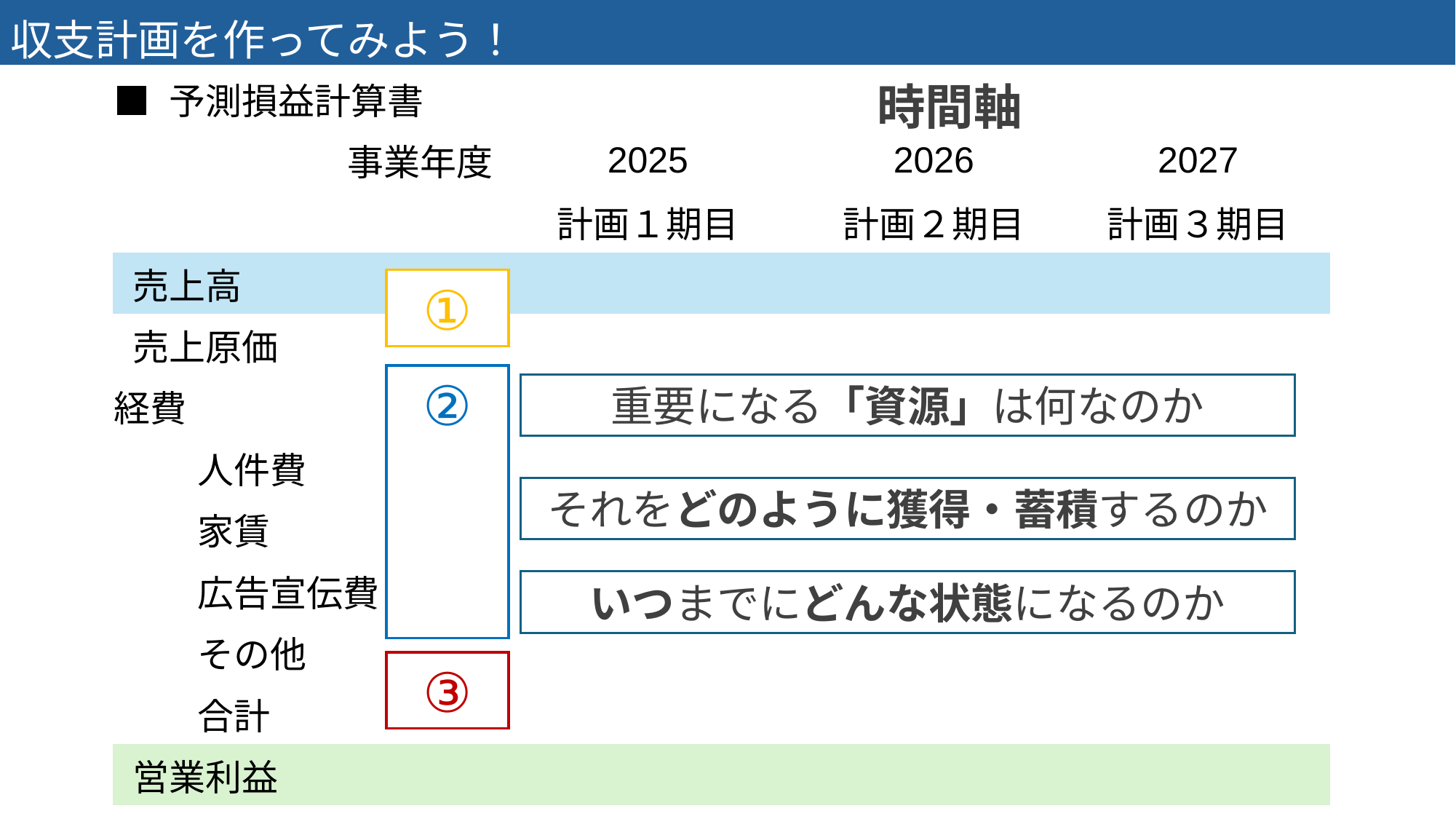

収支計画を作ってみよう！
| ■ 予測損益計算書 |  |  |  |  |
| --- | --- | --- | --- | --- |
| 事業年度 |  | 2025 | 2026 | 2027 |
|  |  | 計画１期目 | 計画２期目 | 計画３期目 |
| 売上高 |  |  |  |  |
| 売上原価 |  |  |  |  |
| 経費 |  |  |  |  |
|  | 人件費 |  |  |  |
|  | 家賃 |  |  |  |
|  | 広告宣伝費 |  |  |  |
|  | その他 |  |  |  |
|  | 合計 |  |  |  |
| 営業利益 |  |  |  |  |
時間軸
①
②

重要になる「資源」は何なのか
それをどのように獲得・蓄積するのか
いつまでにどんな状態になるのか
③